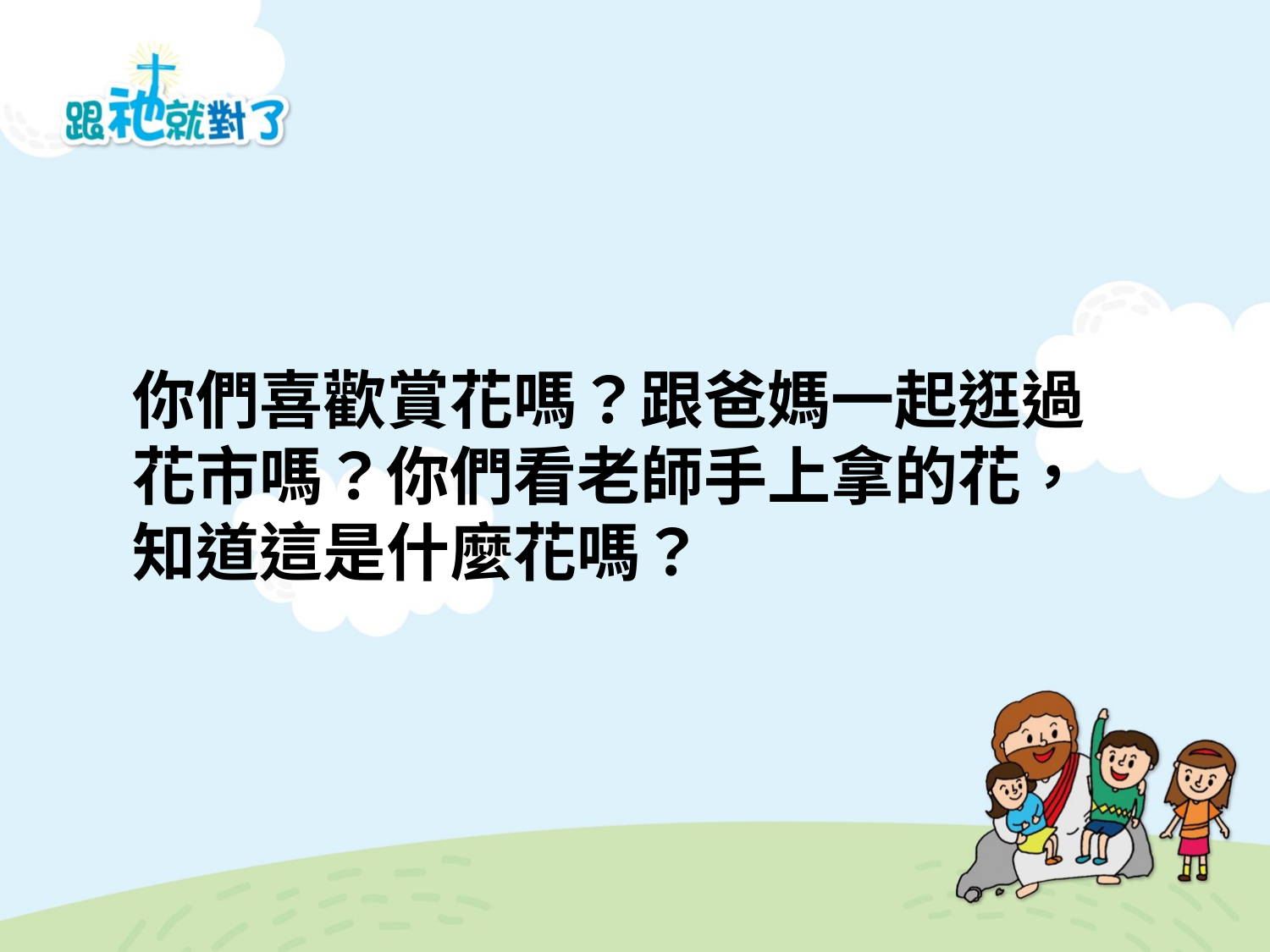

你們喜歡賞花嗎？跟爸媽一起逛過花市嗎？你們看老師手上拿的花，知道這是什麼花嗎？